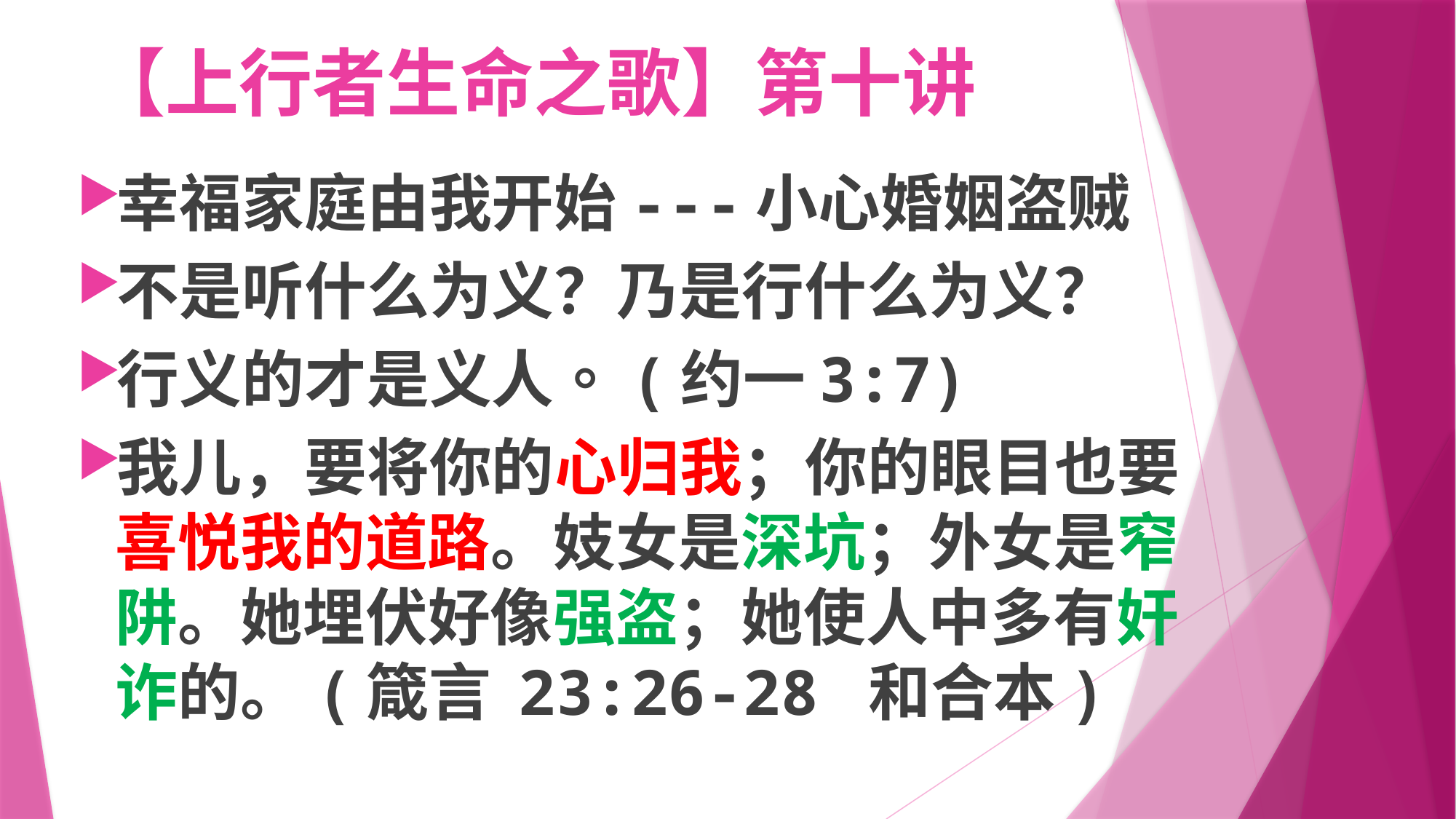

# 【上行者生命之歌】第十讲
幸福家庭由我开始---小心婚姻盗贼
不是听什么为义？乃是行什么为义？
行义的才是义人。(约一3:7)
我儿，要将你的心归我；你的眼目也要喜悦我的道路。妓女是深坑；外女是窄阱。她埋伏好像强盗；她使人中多有奸诈的。(箴言 23:26-28 和合本)